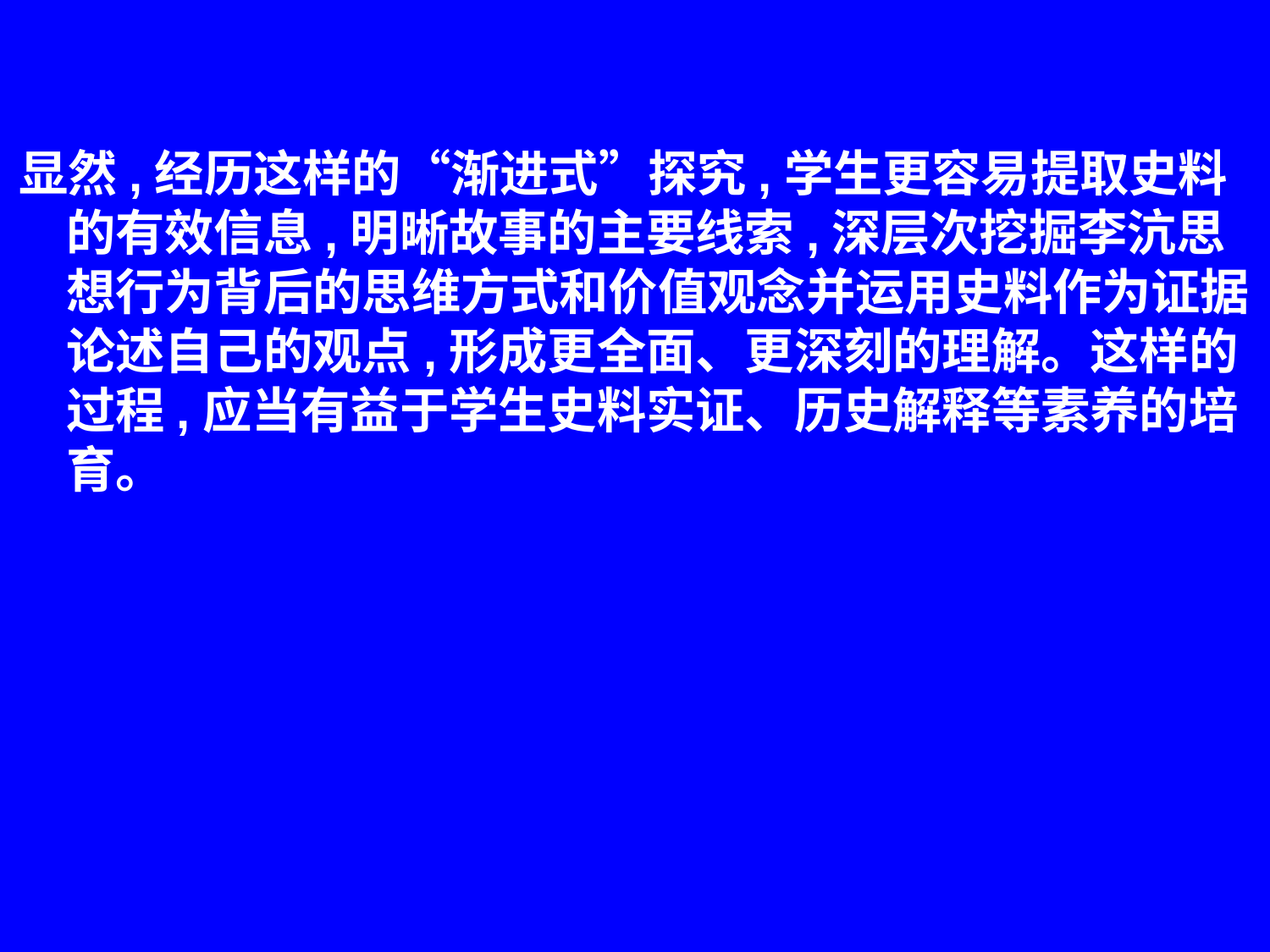

#
显然,经历这样的“渐进式”探究,学生更容易提取史料的有效信息,明晰故事的主要线索,深层次挖掘李沆思想行为背后的思维方式和价值观念并运用史料作为证据论述自己的观点,形成更全面、更深刻的理解。这样的过程,应当有益于学生史料实证、历史解释等素养的培育。